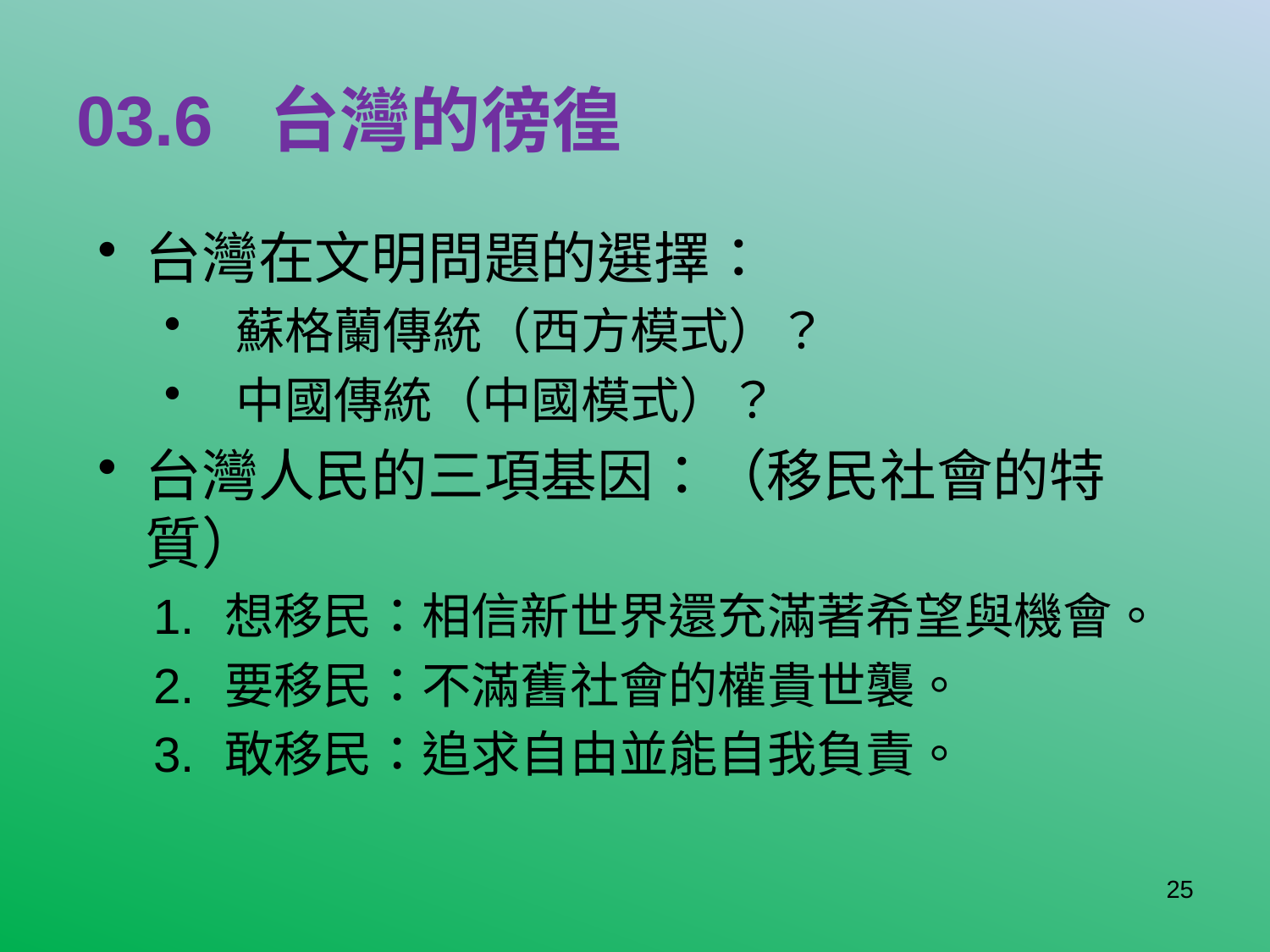

# 03.6  台灣的徬徨
台灣在文明問題的選擇：
蘇格蘭傳統（西方模式）？
中國傳統（中國模式）？
台灣人民的三項基因：（移民社會的特質）
想移民：相信新世界還充滿著希望與機會。
要移民：不滿舊社會的權貴世襲。
敢移民：追求自由並能自我負責。
25